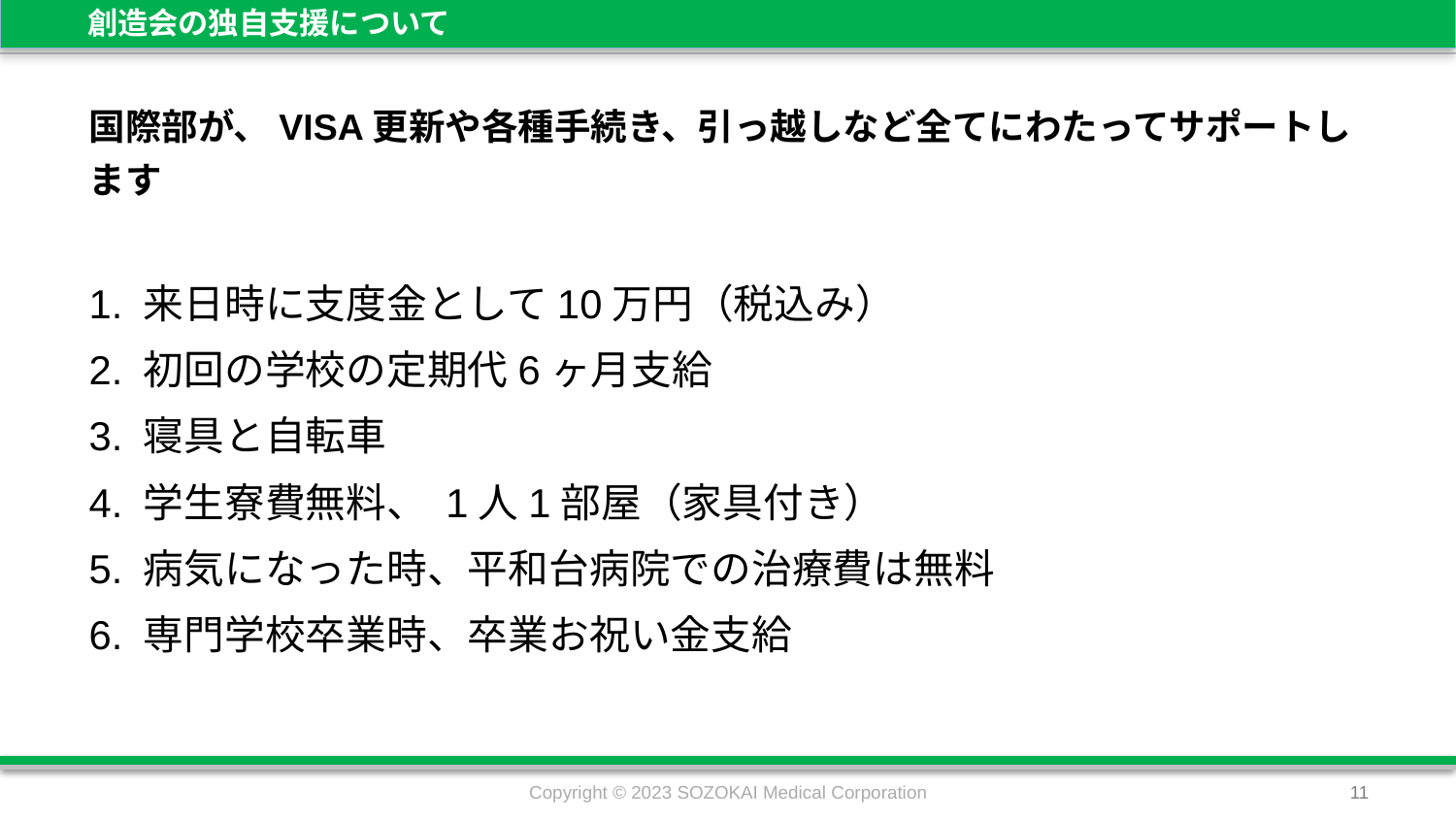

# 創造会の独自支援について
国際部が、VISA更新や各種手続き、引っ越しなど全てにわたってサポートします

来日時に支度金として10万円（税込み）
初回の学校の定期代6ヶ月支給
寝具と自転車
学生寮費無料、 1人1部屋（家具付き）
病気になった時、平和台病院での治療費は無料
専門学校卒業時、卒業お祝い金支給

Copyright © 2023 SOZOKAI Medical Corporation
11